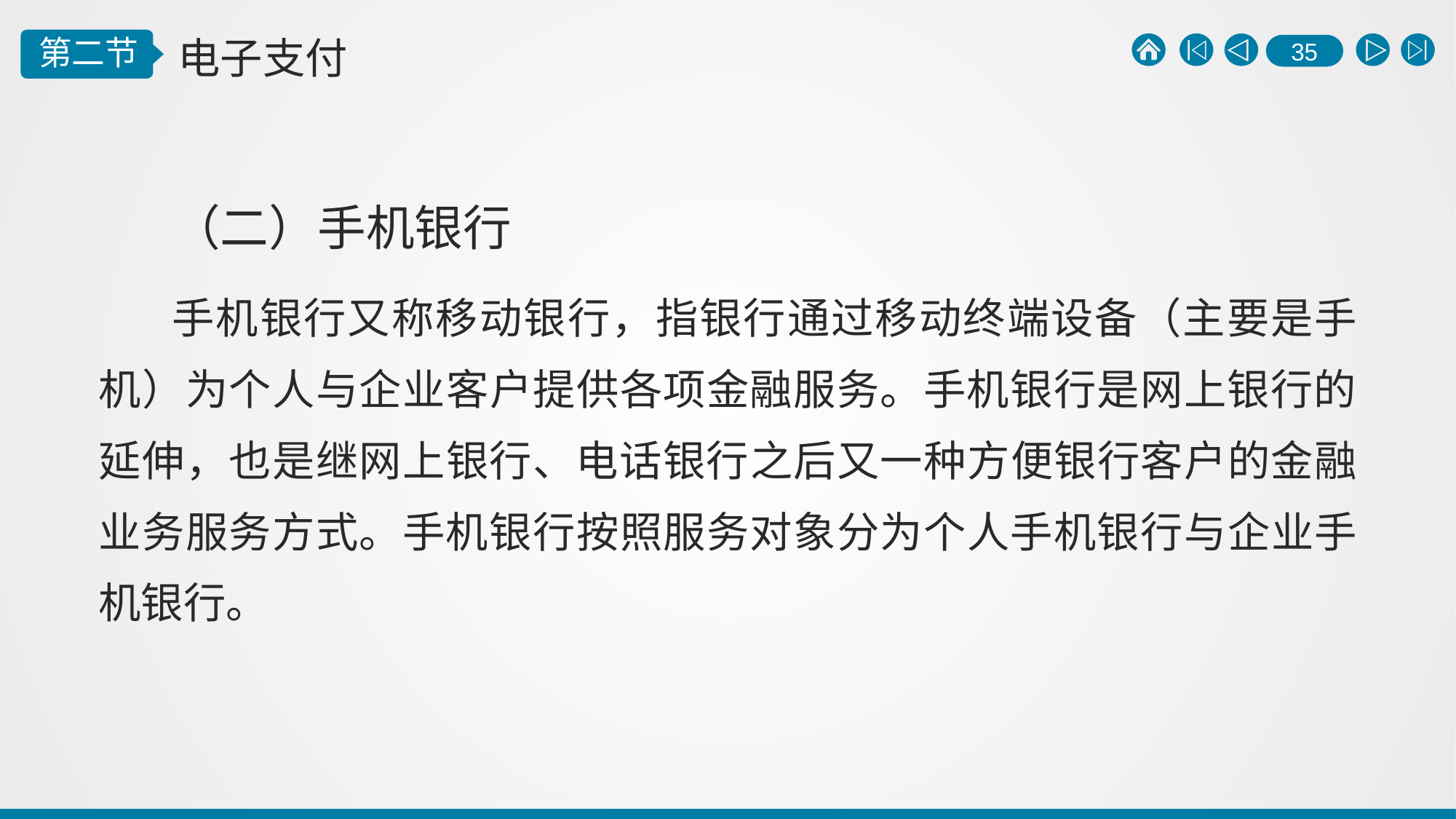

（二）手机银行
手机银行又称移动银行，指银行通过移动终端设备（主要是手机）为个人与企业客户提供各项金融服务。手机银行是网上银行的延伸，也是继网上银行、电话银行之后又一种方便银行客户的金融业务服务方式。手机银行按照服务对象分为个人手机银行与企业手机银行。